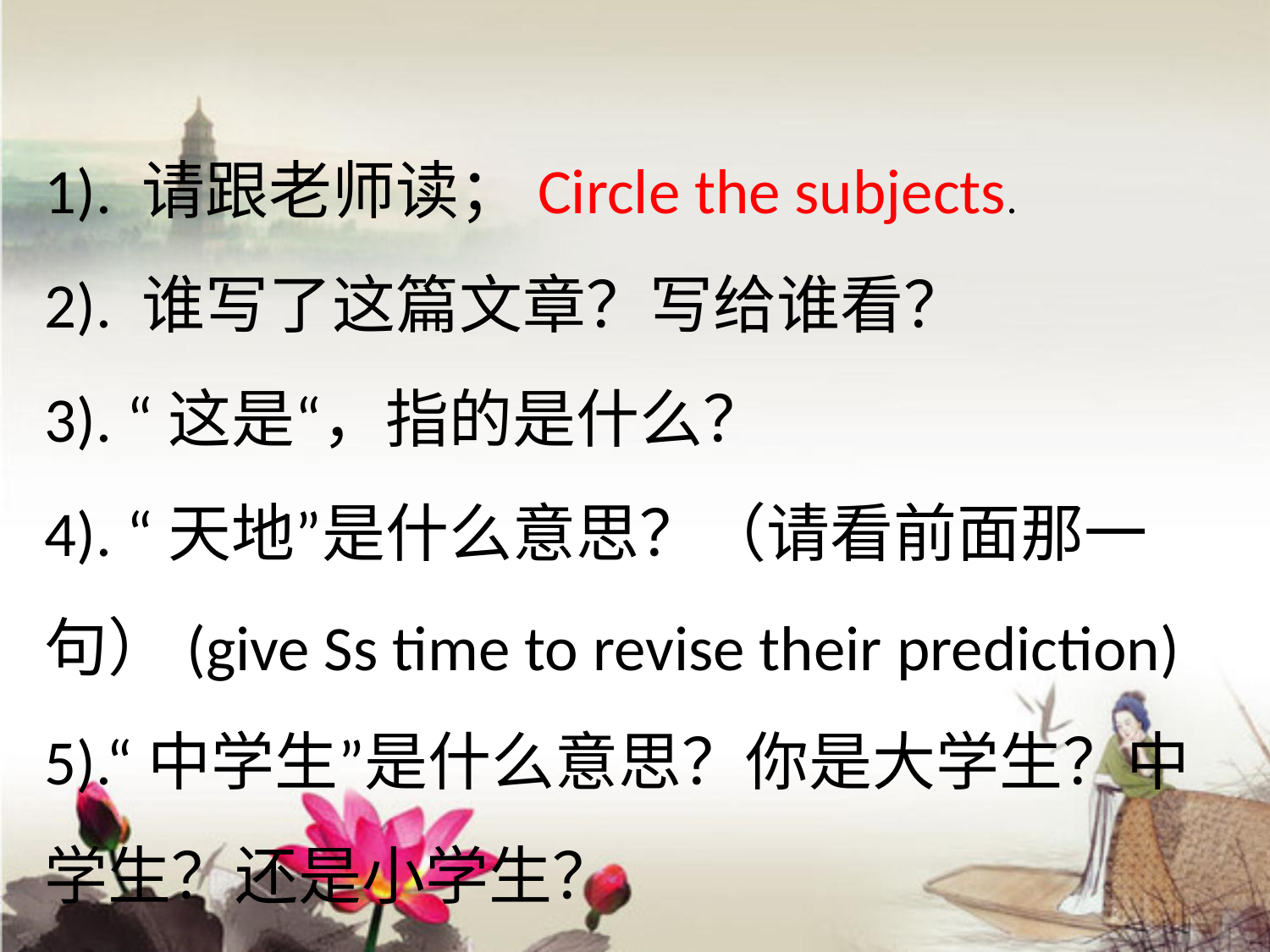

1). 请跟老师读；Circle the subjects.
2). 谁写了这篇文章？写给谁看？
3). “这是“，指的是什么？
4). “天地”是什么意思？（请看前面那一句）(give Ss time to revise their prediction)
5).“中学生”是什么意思？你是大学生？中学生？还是小学生？